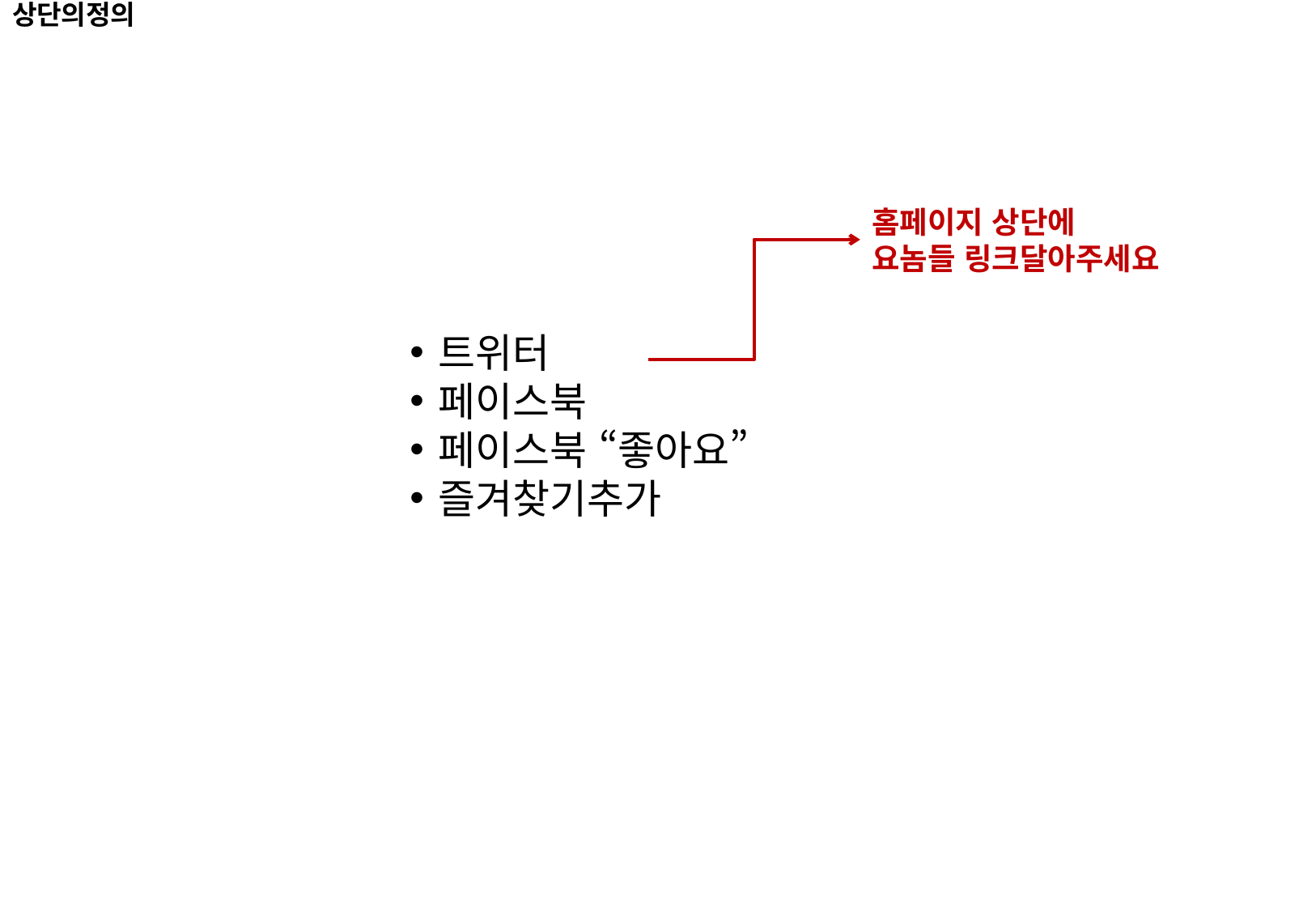

# 상단의정의
홈페이지 상단에
요놈들 링크달아주세요
트위터
페이스북
페이스북 “좋아요”
즐겨찾기추가